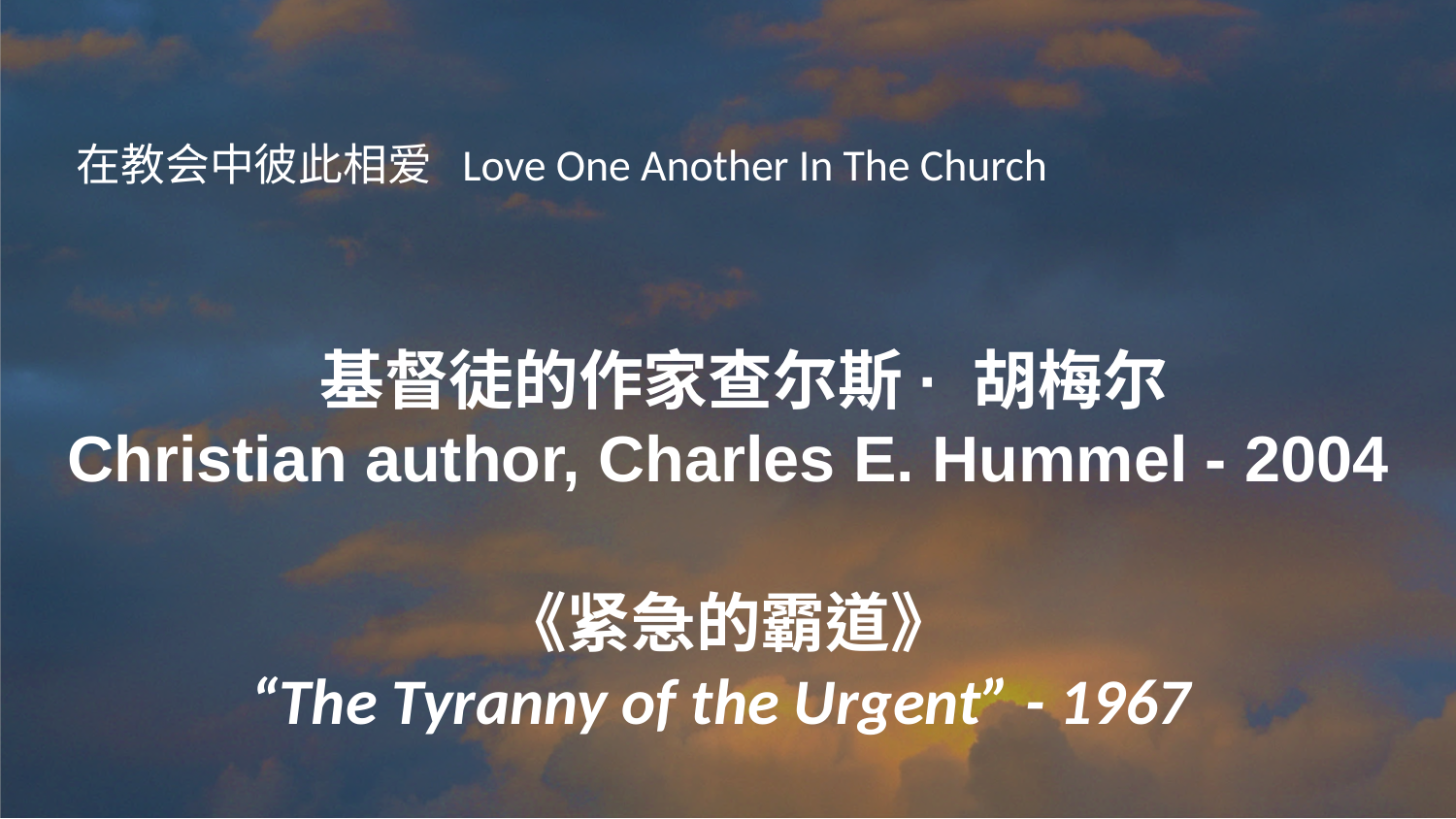

在教会中彼此相爱  Love One Another In The Church
 基督徒的作家查尔斯· 胡梅尔
Christian author, Charles E. Hummel - 2004

《紧急的霸道》
“The Tyranny of the Urgent” - 1967